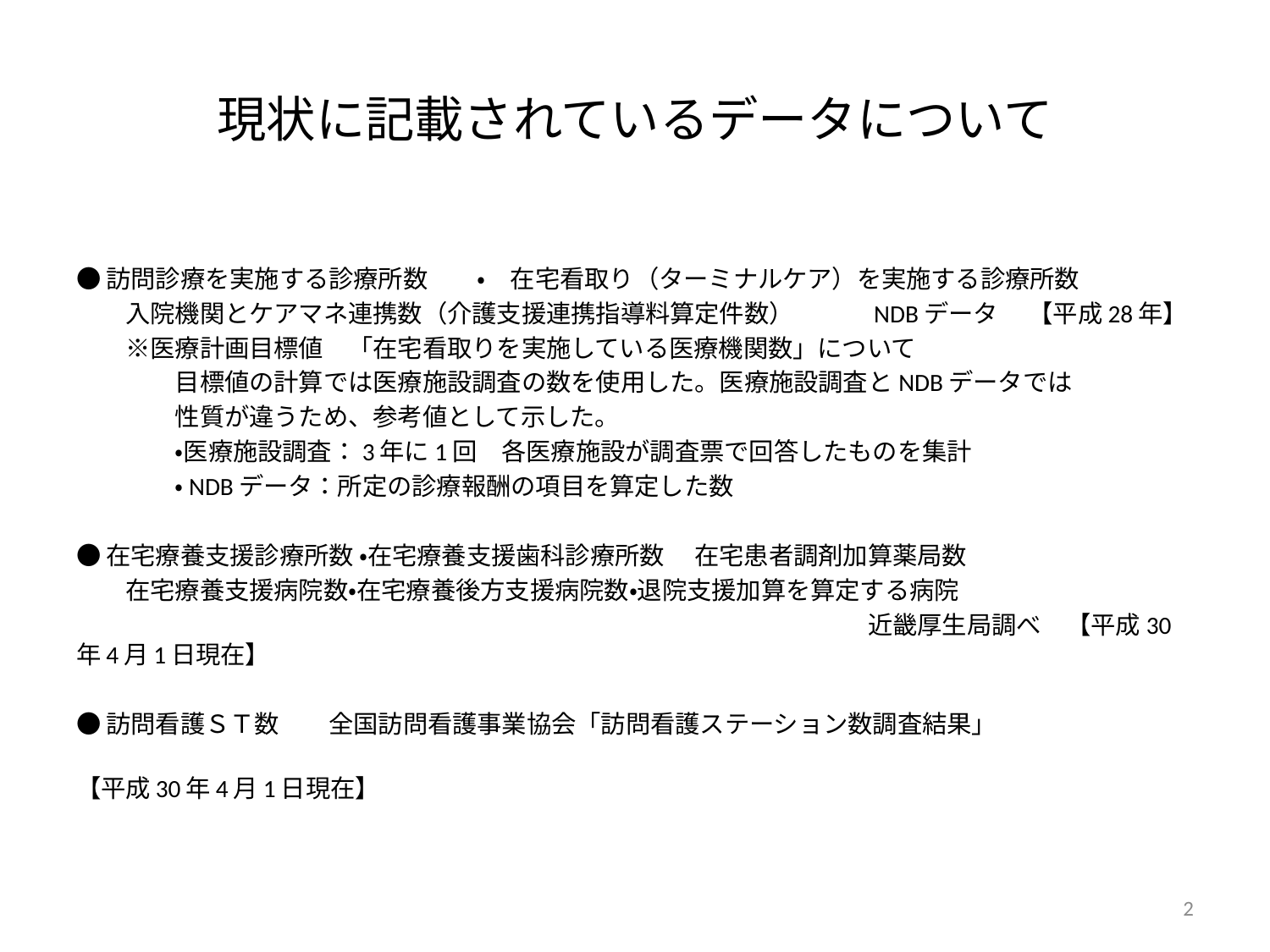

# 現状に記載されているデータについて

●訪問診療を実施する診療所数　　・　在宅看取り（ターミナルケア）を実施する診療所数
　　入院機関とケアマネ連携数（介護支援連携指導料算定件数）　　　NDBデータ 　【平成28年】
　　※医療計画目標値　「在宅看取りを実施している医療機関数」について
　　　　目標値の計算では医療施設調査の数を使用した。医療施設調査とNDBデータでは
　　　　性質が違うため、参考値として示した。
　　　　・医療施設調査：3年に1回　各医療施設が調査票で回答したものを集計
　　　　・NDBデータ：所定の診療報酬の項目を算定した数

●在宅療養支援診療所数 ・在宅療養支援歯科診療所数　 在宅患者調剤加算薬局数
　　在宅療養支援病院数・在宅療養後方支援病院数・退院支援加算を算定する病院
　　　　　　　　　　　　　　　　　　　　　　　　　　　　　　　　近畿厚生局調べ　【平成30年4月1日現在】

●訪問看護ＳＴ数　　全国訪問看護事業協会「訪問看護ステーション数調査結果」
　　　　　　　　　　　　　　　　　　　　　　　　　　　　　　　　　　　　　　　　　　　　【平成30年4月1日現在】

2